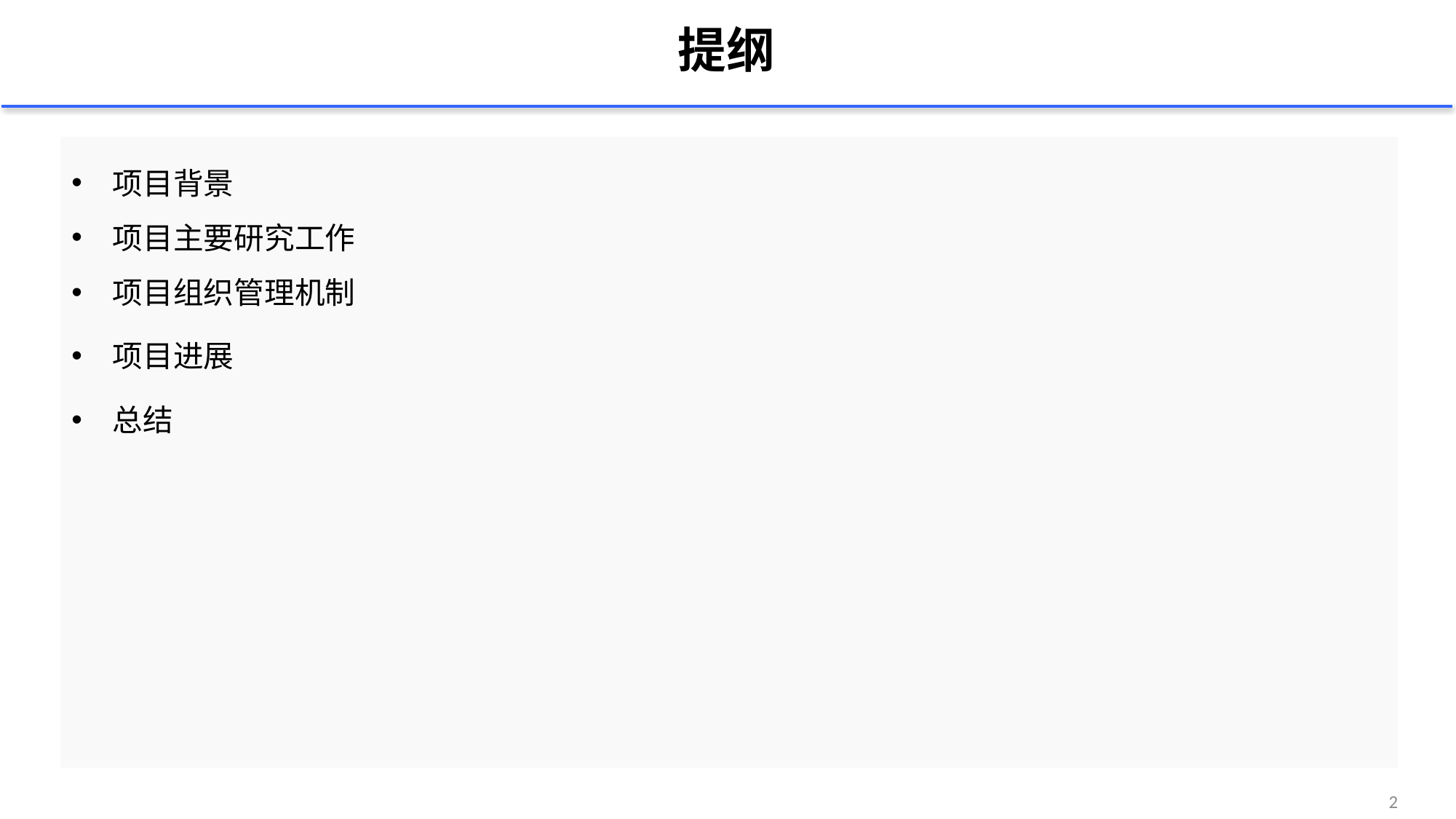

# 提纲
项目背景
项目主要研究工作
项目组织管理机制
项目进展
总结
2